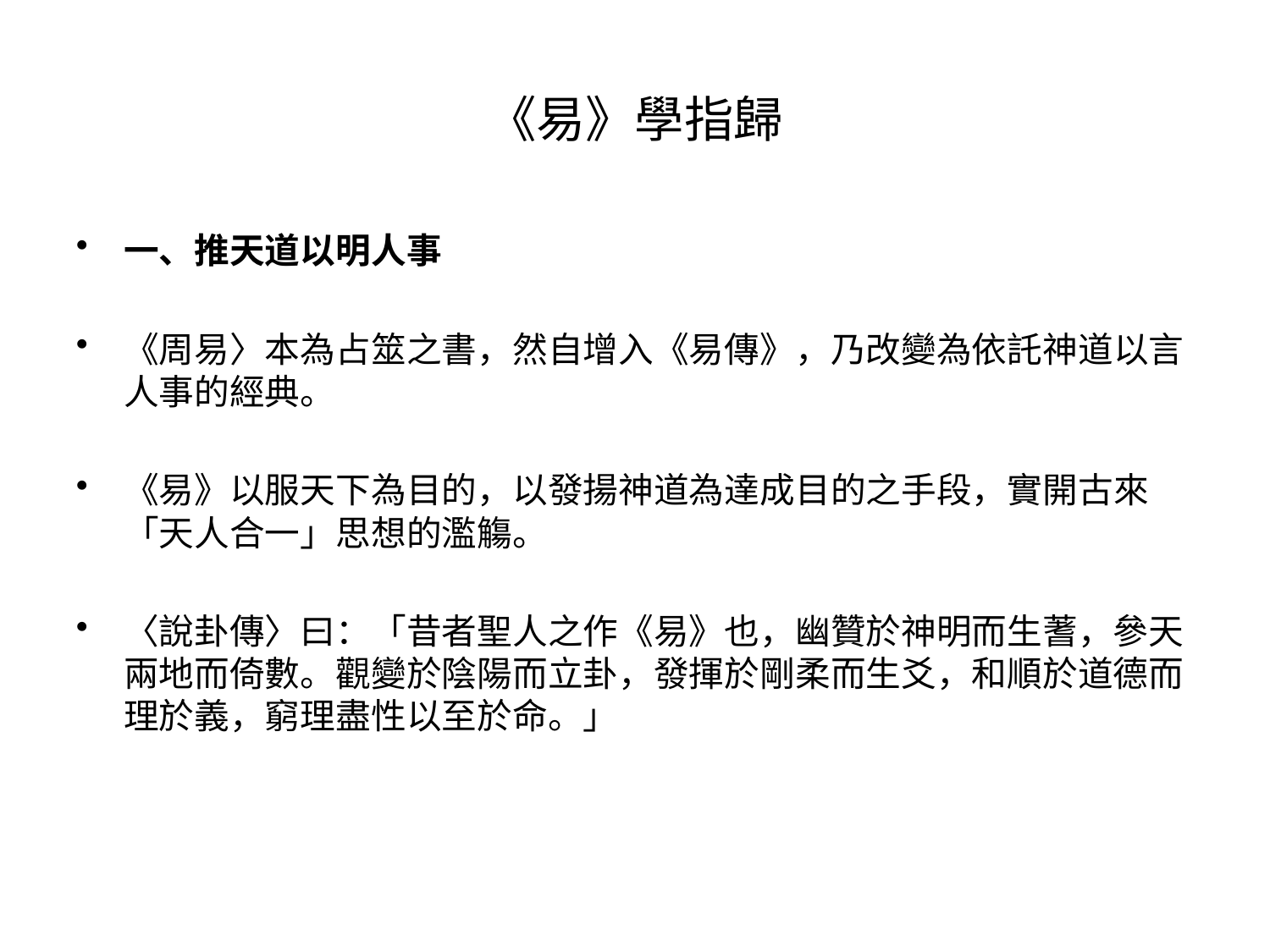

# 《易》學指歸
一、推天道以明人事

《周易〉本為占筮之書，然自增入《易傳》，乃改變為依託神道以言人事的經典。

《易》以服天下為目的，以發揚神道為達成目的之手段，實開古來「天人合一」思想的濫觴。

〈說卦傳〉曰：「昔者聖人之作《易》也，幽贊於神明而生蓍，參天兩地而倚數。觀變於陰陽而立卦，發揮於剛柔而生爻，和順於道德而理於義，窮理盡性以至於命。」